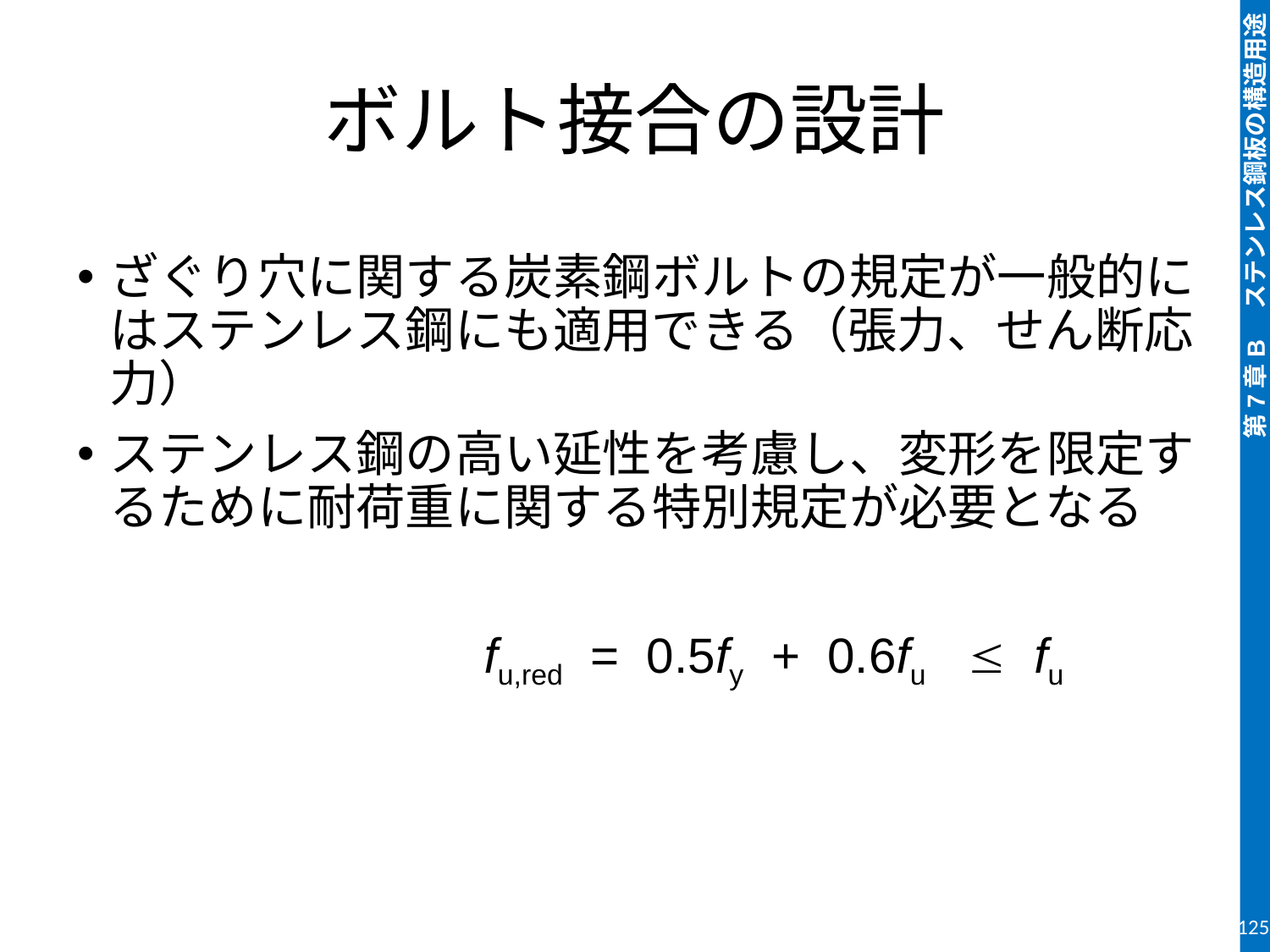

# ボルト接合の設計
ざぐり穴に関する炭素鋼ボルトの規定が一般的にはステンレス鋼にも適用できる（張力、せん断応力）
ステンレス鋼の高い延性を考慮し、変形を限定するために耐荷重に関する特別規定が必要となる

　　　　　　　　fu,red  =  0.5fy  +  0.6fu   ≤  fu
125